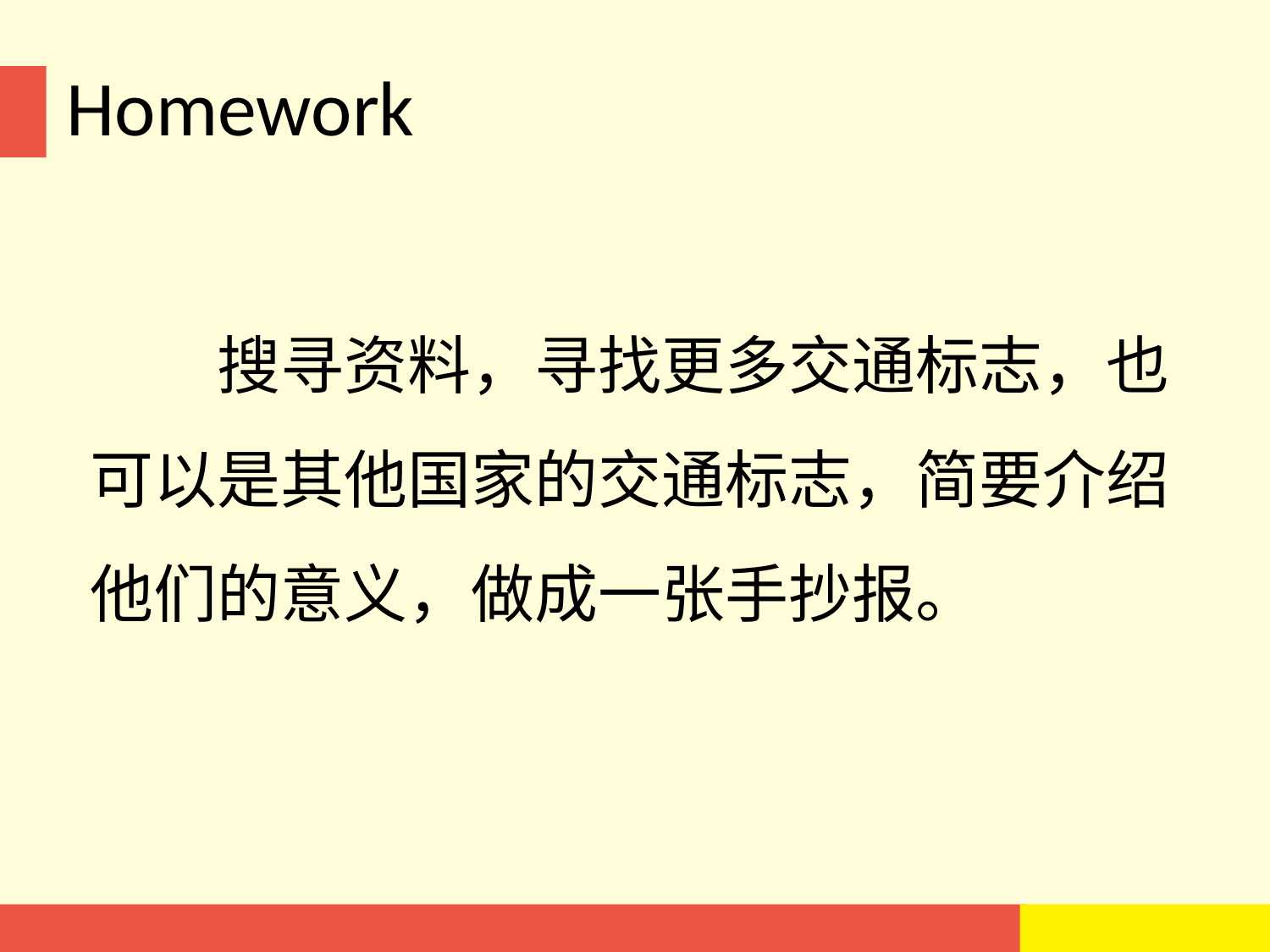

Homework
　　搜寻资料，寻找更多交通标志，也可以是其他国家的交通标志，简要介绍他们的意义，做成一张手抄报。